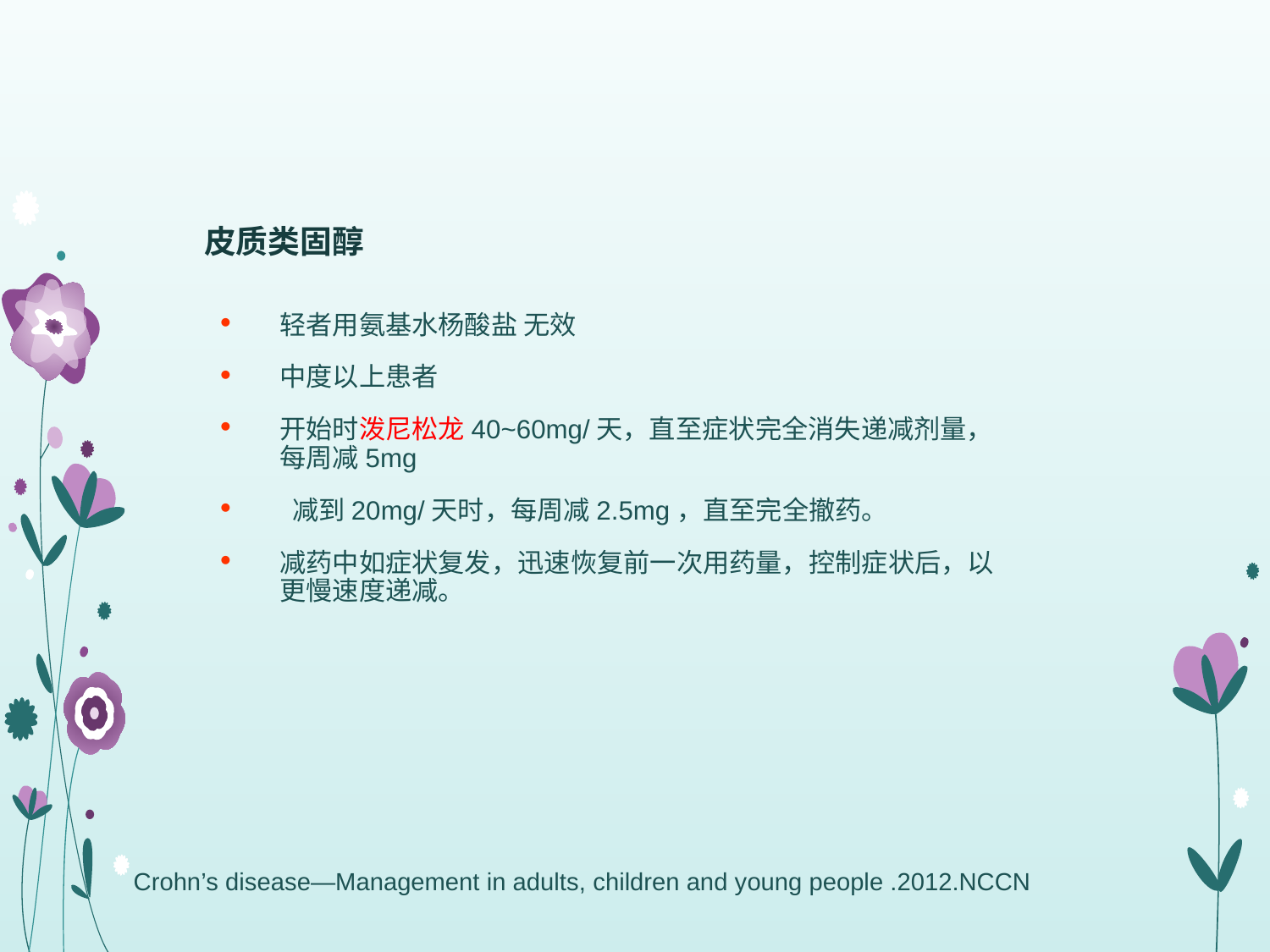

# 皮质类固醇
轻者用氨基水杨酸盐 无效
中度以上患者
开始时泼尼松龙40~60mg/天，直至症状完全消失递减剂量，每周减5mg
 减到20mg/天时，每周减2.5mg，直至完全撤药。
减药中如症状复发，迅速恢复前一次用药量，控制症状后，以更慢速度递减。
Crohn’s disease—Management in adults, children and young people .2012.NCCN